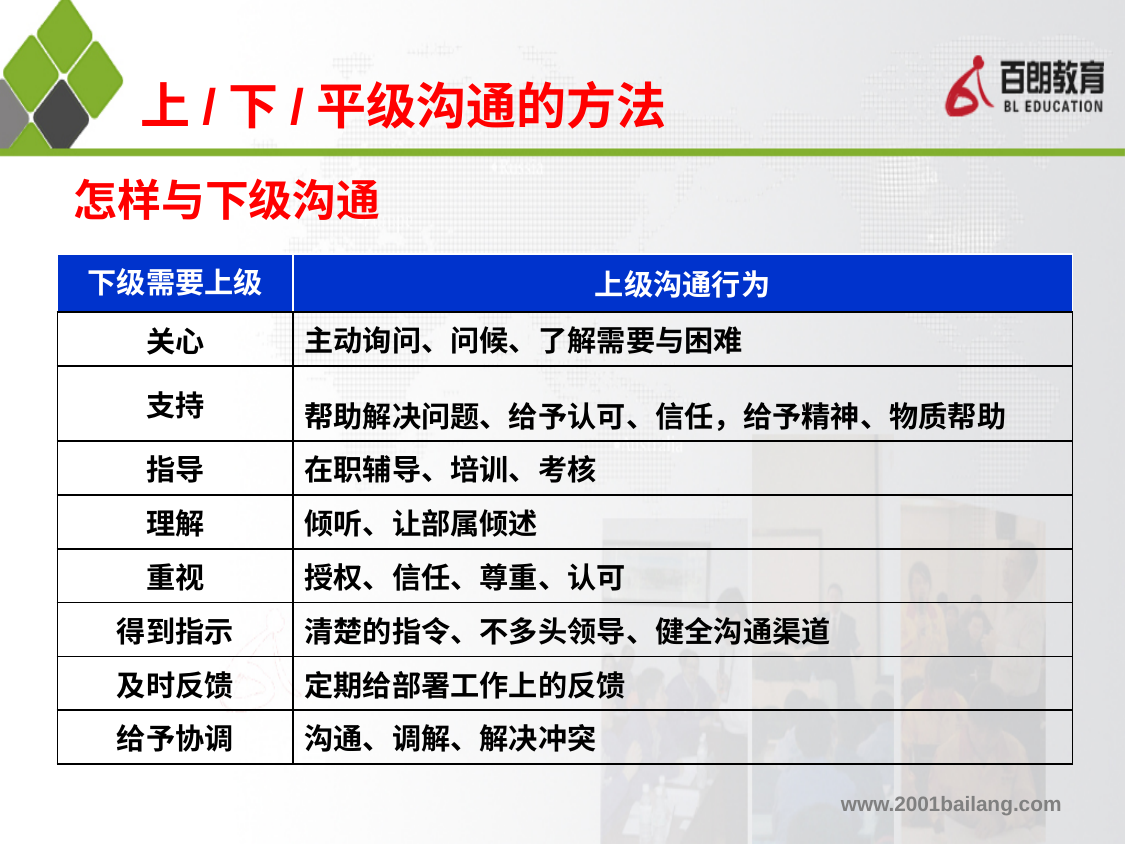

上/下/平级沟通的方法
怎样与下级沟通
| 下级需要上级 | 上级沟通行为 |
| --- | --- |
| 关心 | 主动询问、问候、了解需要与困难 |
| 支持 | 帮助解决问题、给予认可、信任，给予精神、物质帮助 |
| 指导 | 在职辅导、培训、考核 |
| 理解 | 倾听、让部属倾述 |
| 重视 | 授权、信任、尊重、认可 |
| 得到指示 | 清楚的指令、不多头领导、健全沟通渠道 |
| 及时反馈 | 定期给部署工作上的反馈 |
| 给予协调 | 沟通、调解、解决冲突 |